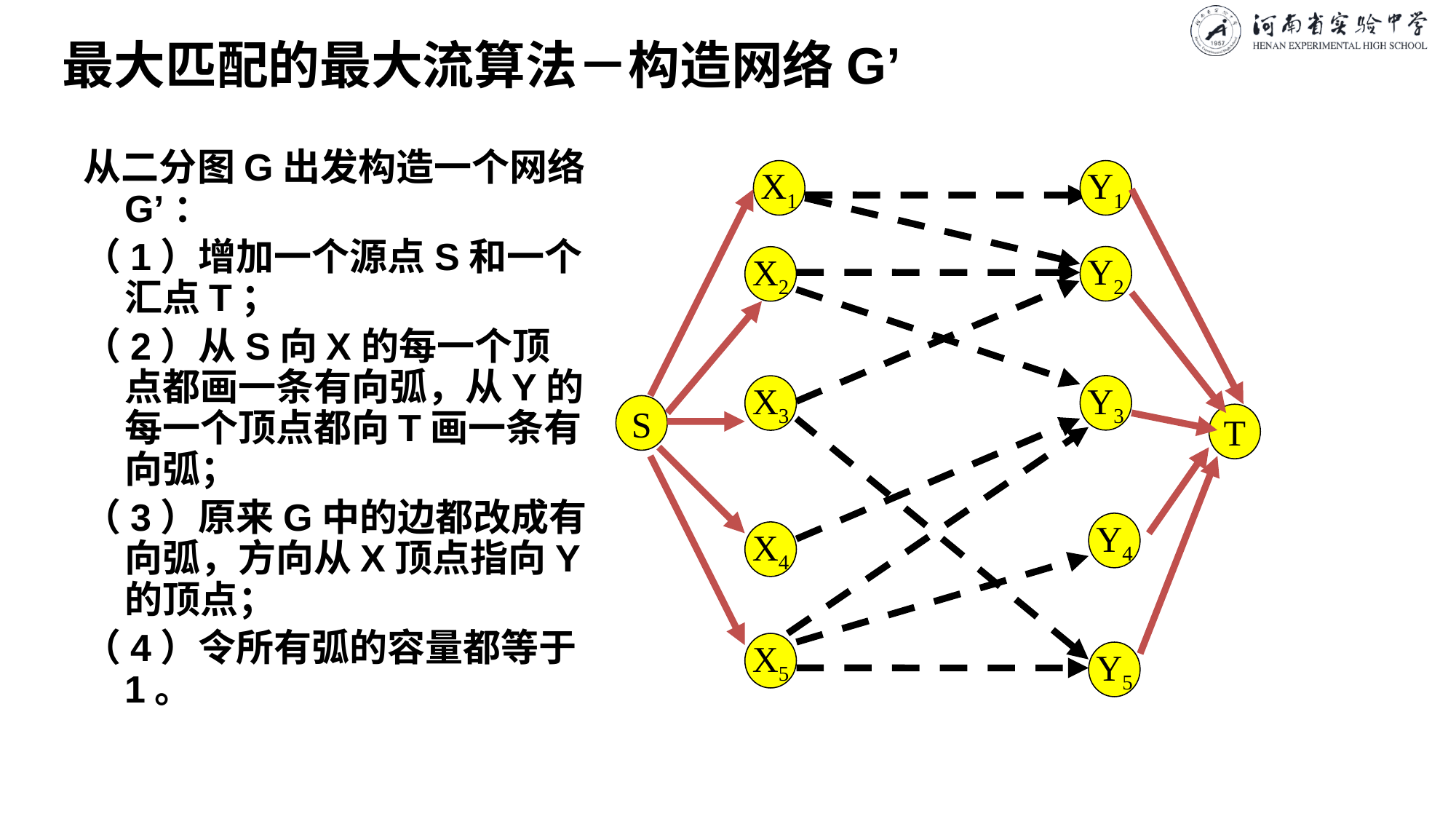

# 最大匹配的最大流算法－构造网络G’
从二分图G出发构造一个网络G’：
（1）增加一个源点S和一个汇点T；
（2）从S向X的每一个顶点都画一条有向弧，从Y的每一个顶点都向T画一条有向弧；
（3）原来G中的边都改成有向弧，方向从X顶点指向Y的顶点；
（4）令所有弧的容量都等于1。
X1
Y1

Y2
X2

Y3
X3
S
T

Y4
X4

X5
Y5